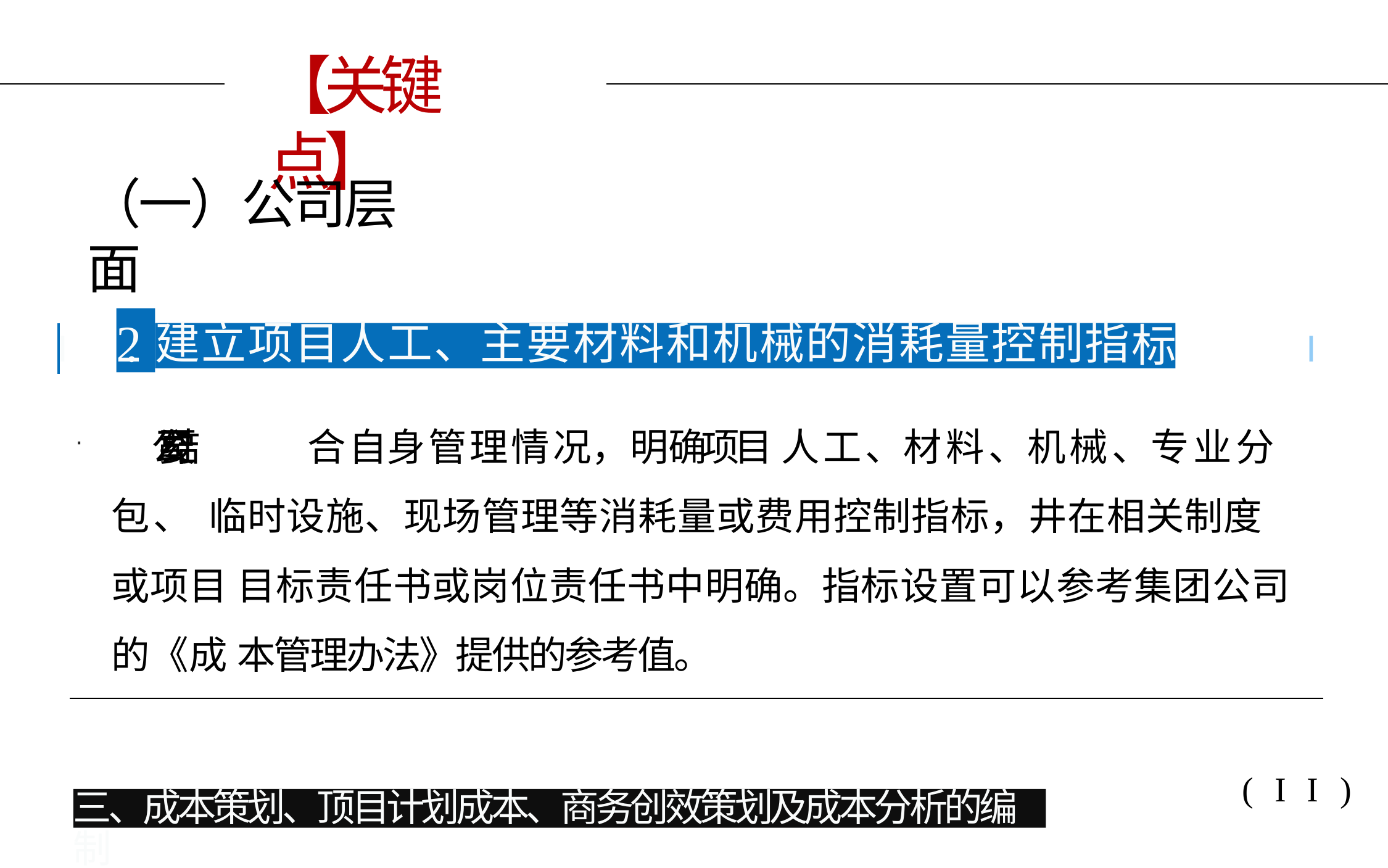

# 【关键点】

（一）公司层面
2.
标

建立项目人工、主要材料和机械的消耗量控制指
I
I
	公司要结	合自身管理情况，明确项目 人工、材料、机械、专业分包、 临时设施、现场管理等消耗量或费用控制指标，井在相关制度或项目 目标责任书或岗位责任书中明确。指标设置可以参考集团公司的《成 本管理办法》提供的参考值。

(II)
三、成本策划、顶目计划成本、商务创效策划及成本分析的编制